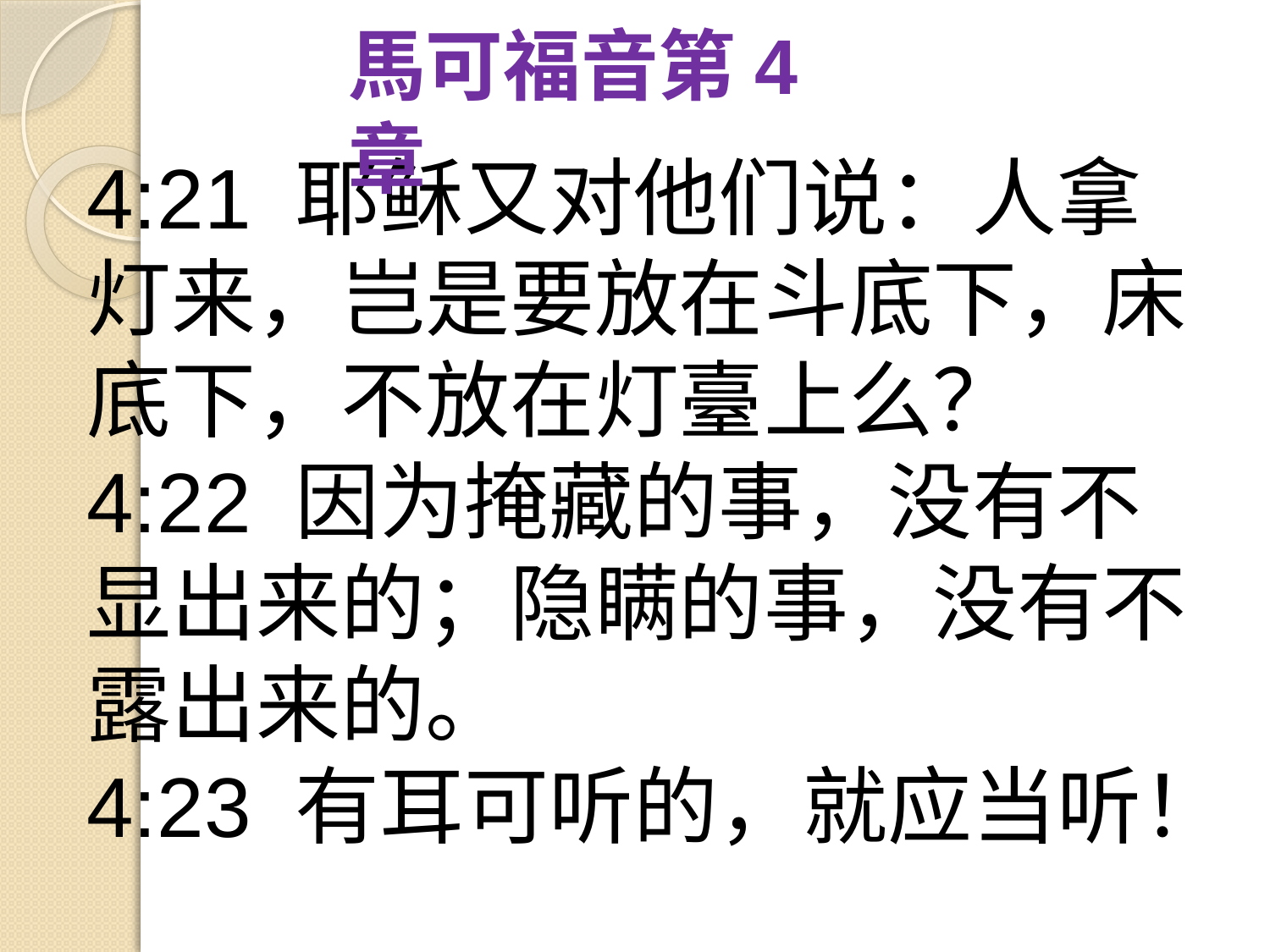

馬可福音第4章
4:21 耶稣又对他们说：人拿灯来，岂是要放在斗底下，床底下，不放在灯臺上么？
4:22 因为掩藏的事，没有不显出来的；隐瞒的事，没有不露出来的。
4:23 有耳可听的，就应当听！